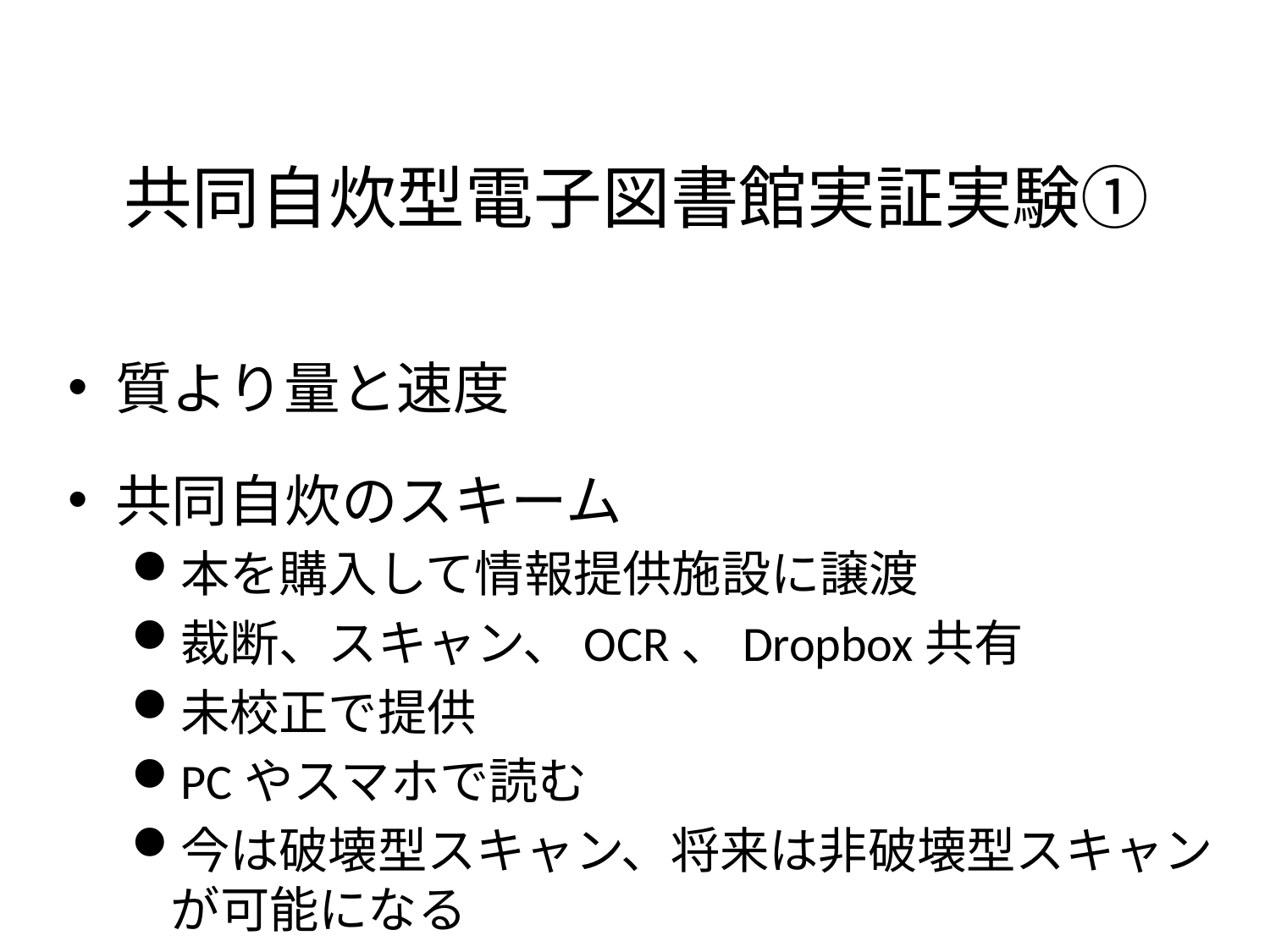

# 共同自炊型電子図書館実証実験①
質より量と速度
共同自炊のスキーム
本を購入して情報提供施設に譲渡
裁断、スキャン、OCR、Dropbox共有
未校正で提供
PCやスマホで読む
今は破壊型スキャン、将来は非破壊型スキャンが可能になる